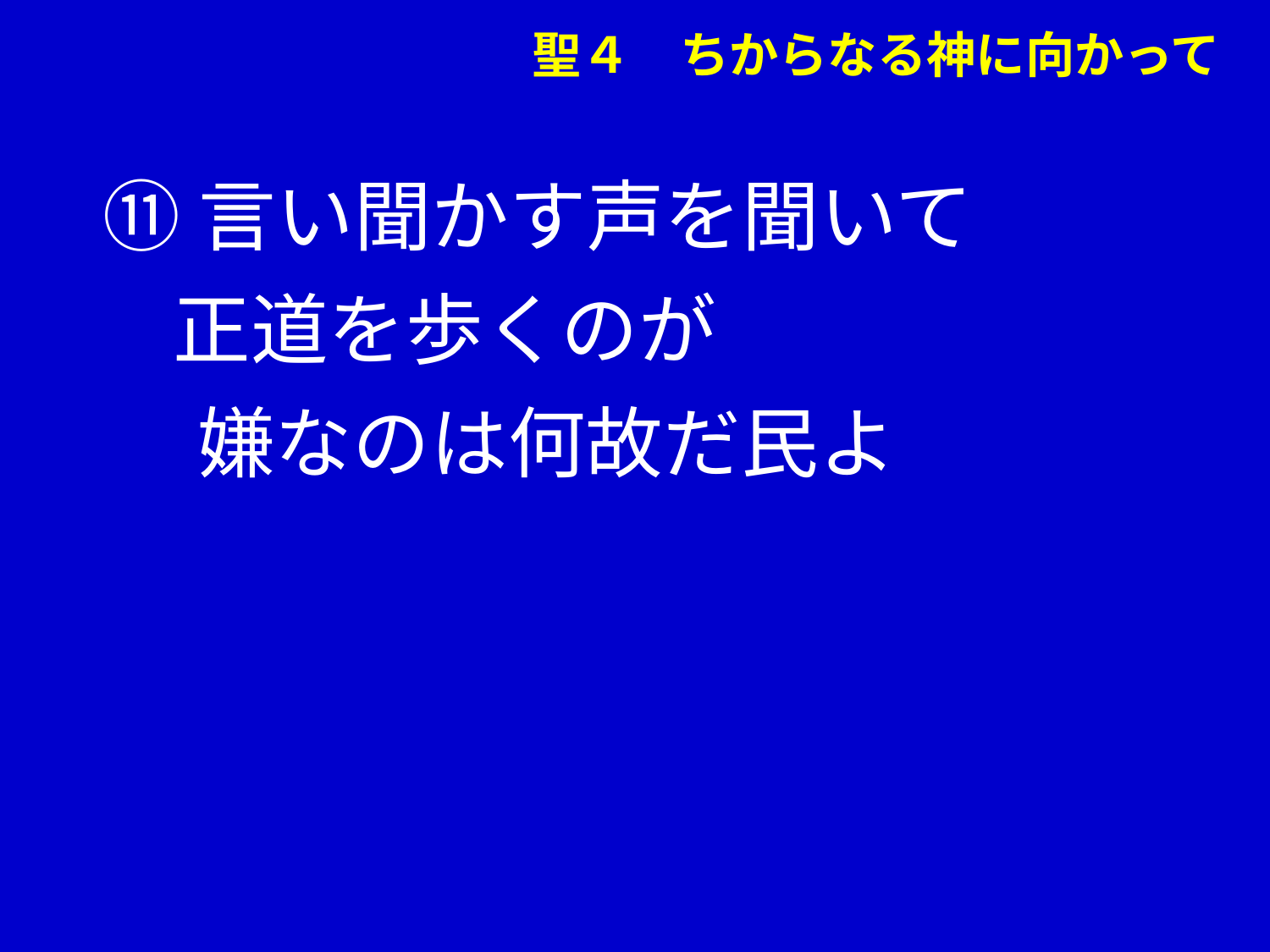

聖４　ちからなる神に向かって
⑪言い聞かす声を聞いて
   正道を歩くのが
　 嫌なのは何故だ民よ